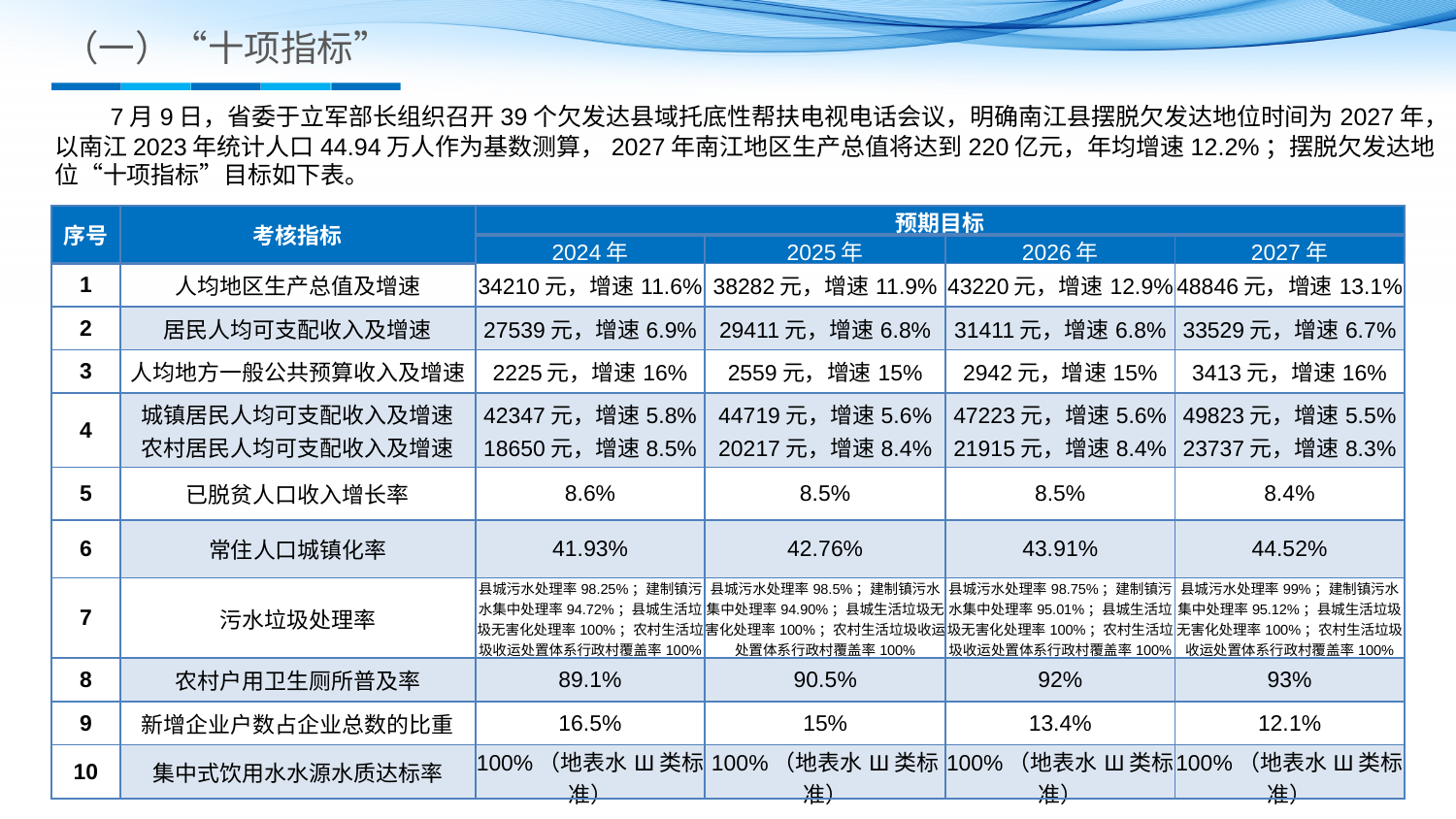

（一）“十项指标”

       7月9日，省委于立军部长组织召开39个欠发达县域托底性帮扶电视电话会议，明确南江县摆脱欠发达地位时间为2027年，以南江2023年统计人口44.94万人作为基数测算，2027年南江地区生产总值将达到220亿元，年均增速12.2%；摆脱欠发达地位“十项指标”目标如下表。
| 序号 | 考核指标 | 预期目标 |  |  |  |
| --- | --- | --- | --- | --- | --- |
|  |  | 2024年 | 2025年 | 2026年 | 2027年 |
| 1 | 人均地区生产总值及增速 | 34210元，增速11.6% | 38282元，增速11.9% | 43220元，增速12.9% | 48846元，增速13.1% |
| 2 | 居民人均可支配收入及增速 | 27539元，增速6.9% | 29411元，增速6.8% | 31411元，增速6.8% | 33529元，增速6.7% |
| 3 | 人均地方一般公共预算收入及增速 | 2225元，增速16% | 2559元，增速15% | 2942元，增速15% | 3413元，增速16% |
| 4 | 城镇居民人均可支配收入及增速 农村居民人均可支配收入及增速 | 42347元，增速5.8% 18650元，增速8.5% | 44719元，增速5.6% 20217元，增速8.4% | 47223元，增速5.6% 21915元，增速8.4% | 49823元，增速5.5% 23737元，增速8.3% |
| 5 | 已脱贫人口收入增长率 | 8.6% | 8.5% | 8.5% | 8.4% |
| 6 | 常住人口城镇化率 | 41.93% | 42.76% | 43.91% | 44.52% |
| 7 | 污水垃圾处理率 | 县城污水处理率98.25%；建制镇污水集中处理率94.72%；县城生活垃圾无害化处理率100%；农村生活垃圾收运处置体系行政村覆盖率100% | 县城污水处理率98.5%；建制镇污水集中处理率94.90%；县城生活垃圾无害化处理率100%；农村生活垃圾收运处置体系行政村覆盖率100% | 县城污水处理率98.75%；建制镇污水集中处理率95.01%；县城生活垃圾无害化处理率100%；农村生活垃圾收运处置体系行政村覆盖率100% | 县城污水处理率99%；建制镇污水集中处理率95.12%；县城生活垃圾无害化处理率100%；农村生活垃圾收运处置体系行政村覆盖率100% |
| 8 | 农村户用卫生厕所普及率 | 89.1% | 90.5% | 92% | 93% |
| 9 | 新增企业户数占企业总数的比重 | 16.5% | 15% | 13.4% | 12.1% |
| 10 | 集中式饮用水水源水质达标率 | 100%（地表水Ш类标准） | 100%（地表水Ш类标准） | 100%（地表水Ш类标准） | 100%（地表水Ш类标准） |